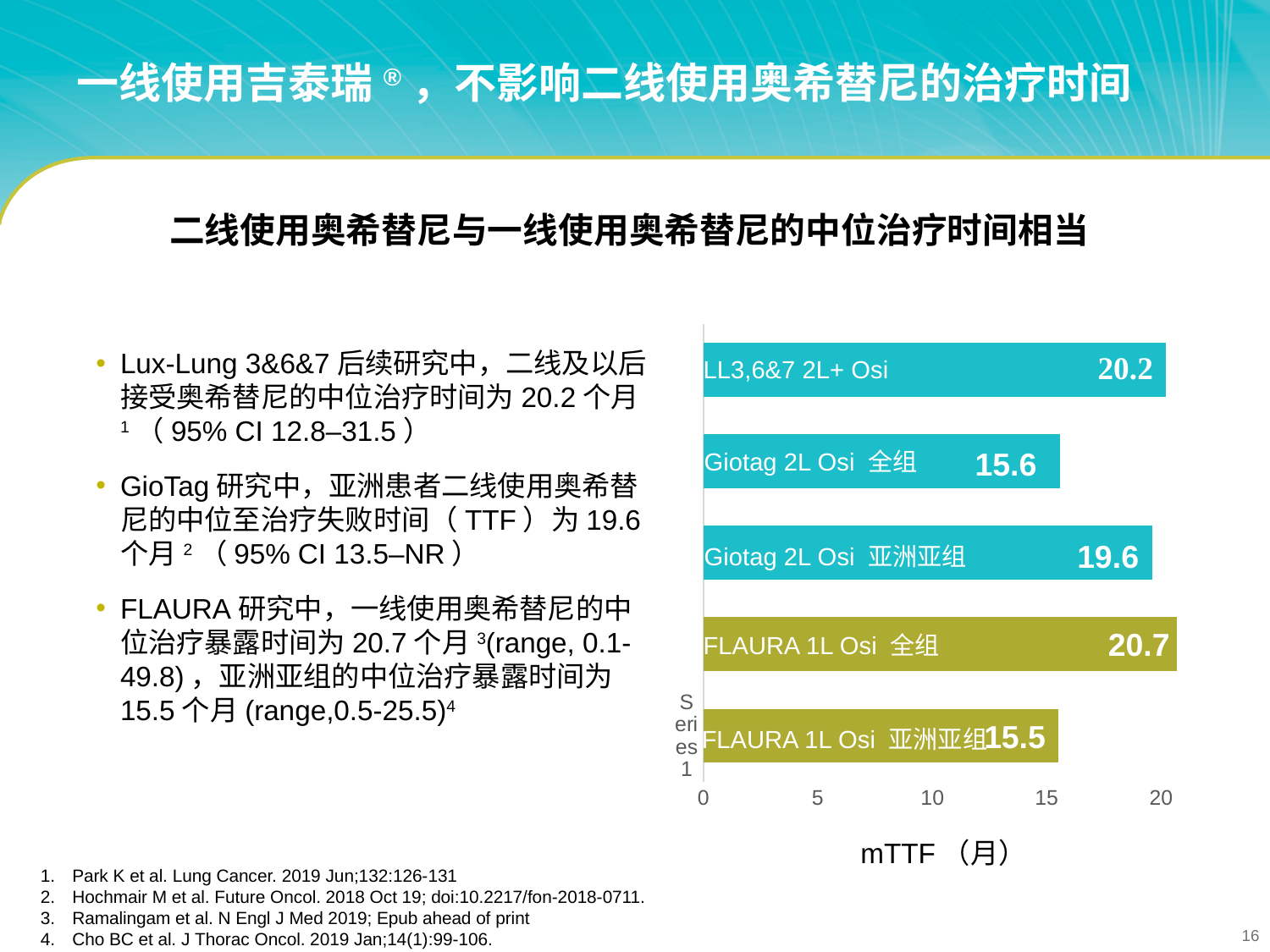

# 一线使用吉泰瑞®，不影响二线使用奥希替尼的治疗时间
二线使用奥希替尼与一线使用奥希替尼的中位治疗时间相当
Lux-Lung 3&6&7后续研究中，二线及以后接受奥希替尼的中位治疗时间为20.2个月1（95% CI 12.8–31.5）
GioTag研究中，亚洲患者二线使用奥希替尼的中位至治疗失败时间（TTF）为19.6个月2（95% CI 13.5–NR）
FLAURA研究中，一线使用奥希替尼的中位治疗暴露时间为20.7个月3(range, 0.1- 49.8)，亚洲亚组的中位治疗暴露时间为15.5个月(range,0.5-25.5)4

### Chart

| Category | 系列 1 |
|---|---|
|  | 15.5 |
|  | 20.7 |
|  | 19.6 |
|  | 15.6 |
|  | 20.2 |
LL3,6&7 2L+ Osi
15.6
Giotag 2L Osi 全组
19.6
Giotag 2L Osi 亚洲亚组
20.7
FLAURA 1L Osi 全组
15.5
FLAURA 1L Osi 亚洲亚组
mTTF（月）
Park K et al. Lung Cancer. 2019 Jun;132:126-131
Hochmair M et al. Future Oncol. 2018 Oct 19; doi:10.2217/fon-2018-0711.
Ramalingam et al. N Engl J Med 2019; Epub ahead of print
Cho BC et al. J Thorac Oncol. 2019 Jan;14(1):99-106.